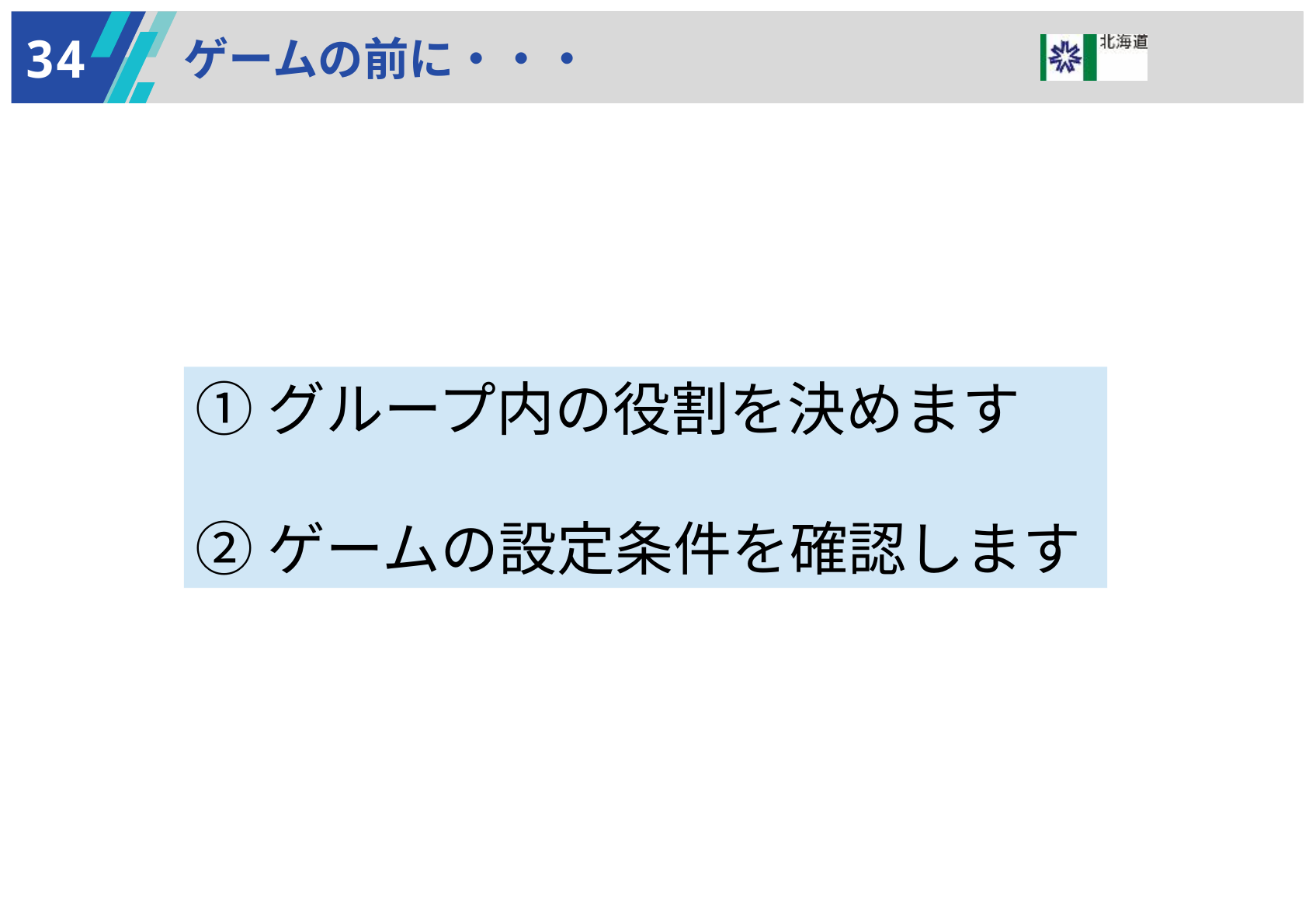

34
ゲームの前に・・・

①グループ内の役割を決めます

②ゲームの設定条件を確認します